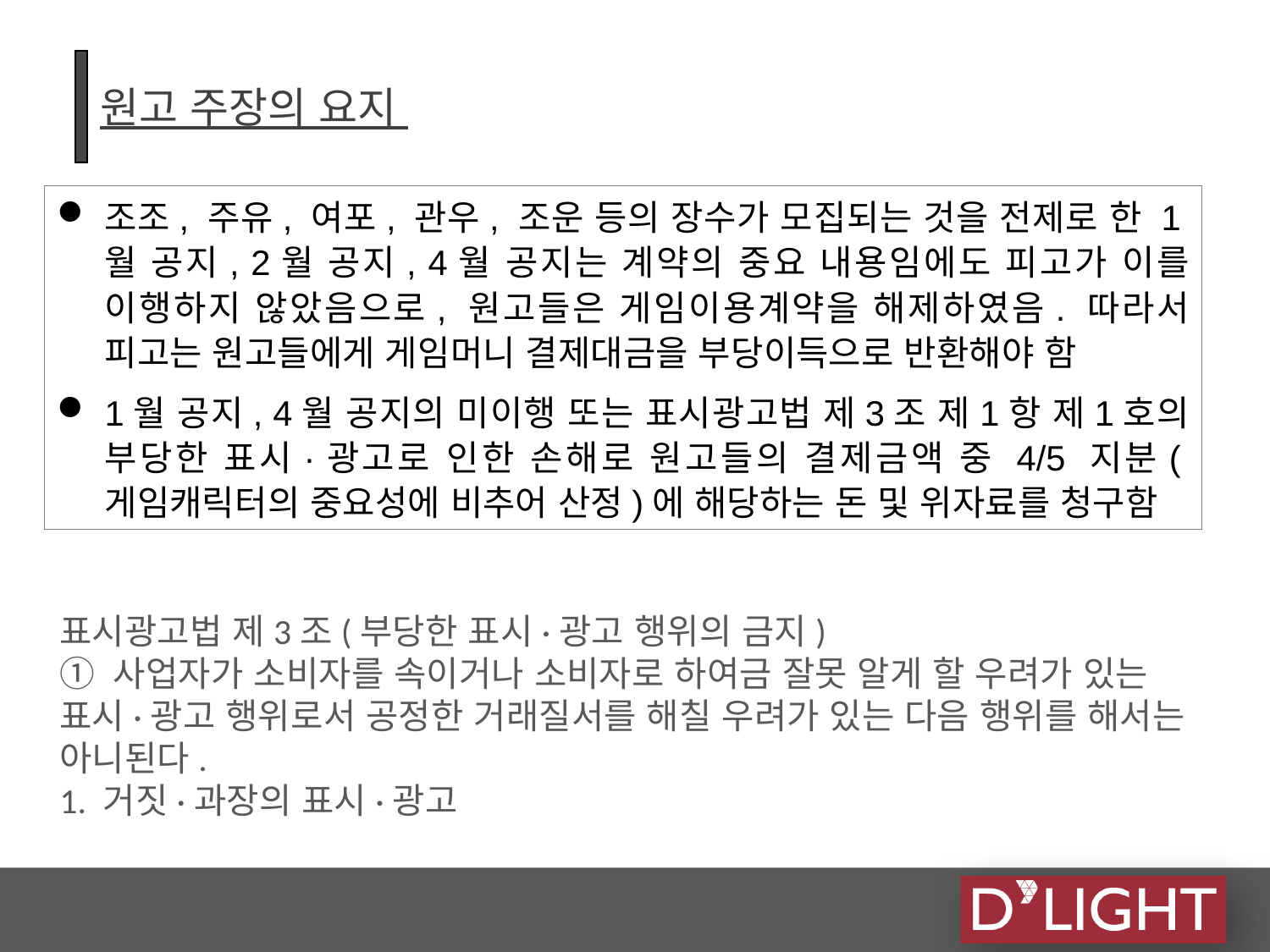

# 원고 주장의 요지
조조, 주유, 여포, 관우, 조운 등의 장수가 모집되는 것을 전제로 한 1월 공지, 2월 공지, 4월 공지는 계약의 중요 내용임에도 피고가 이를 이행하지 않았음으로, 원고들은 게임이용계약을 해제하였음. 따라서 피고는 원고들에게 게임머니 결제대금을 부당이득으로 반환해야 함
1월 공지, 4월 공지의 미이행 또는 표시광고법 제3조 제1항 제1호의 부당한 표시·광고로 인한 손해로 원고들의 결제금액 중 4/5 지분(게임캐릭터의 중요성에 비추어 산정)에 해당하는 돈 및 위자료를 청구함
표시광고법 제3조(부당한 표시·광고 행위의 금지)
① 사업자가 소비자를 속이거나 소비자로 하여금 잘못 알게 할 우려가 있는 표시·광고 행위로서 공정한 거래질서를 해칠 우려가 있는 다음 행위를 해서는 아니된다.
1. 거짓·과장의 표시·광고